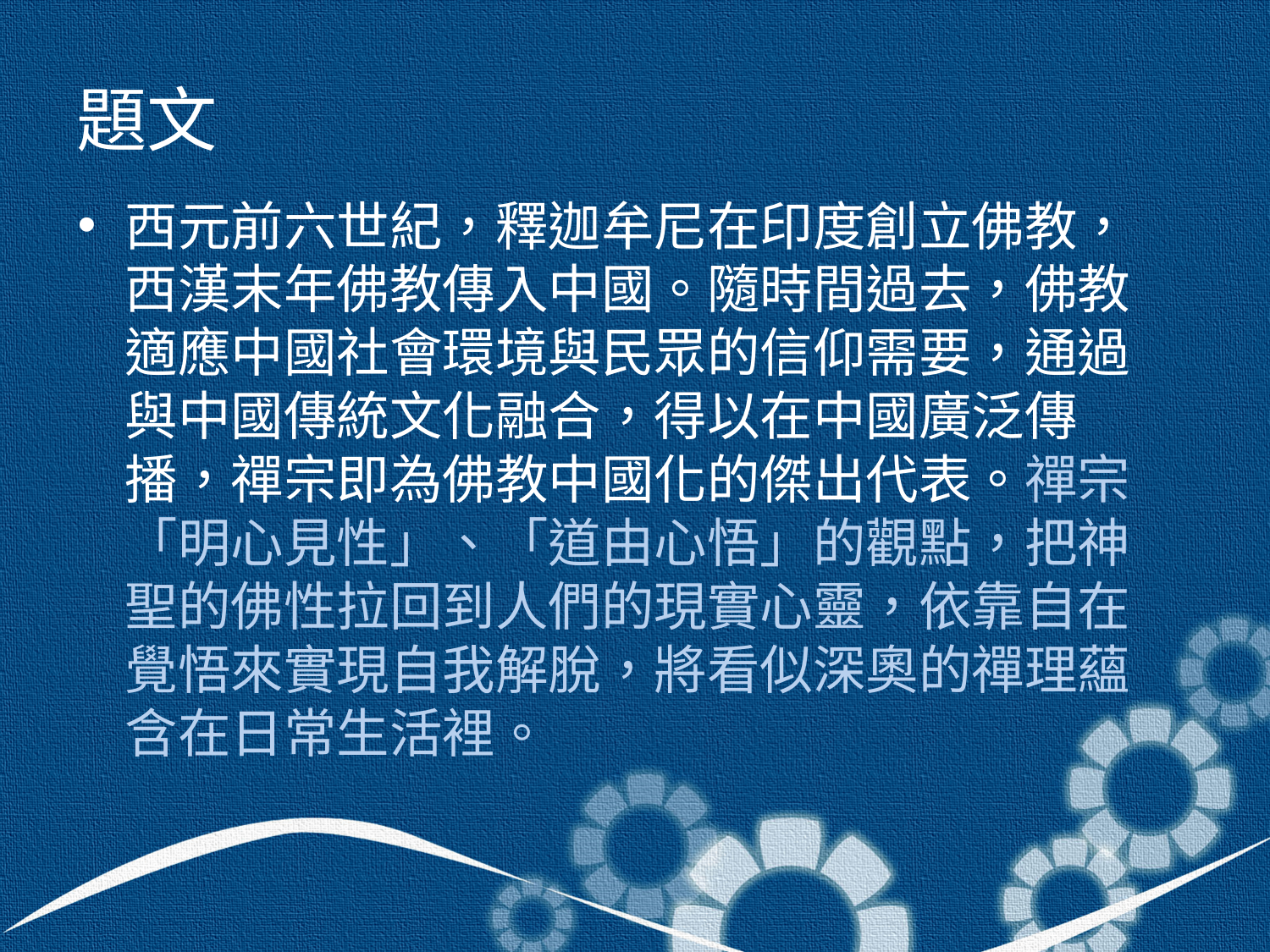

# 題文
西元前六世紀，釋迦牟尼在印度創立佛教，西漢末年佛教傳入中國。隨時間過去，佛教適應中國社會環境與民眾的信仰需要，通過與中國傳統文化融合，得以在中國廣泛傳播，禪宗即為佛教中國化的傑出代表。禪宗「明心見性」、「道由心悟」的觀點，把神聖的佛性拉回到人們的現實心靈，依靠自在覺悟來實現自我解脫，將看似深奧的禪理蘊含在日常生活裡。